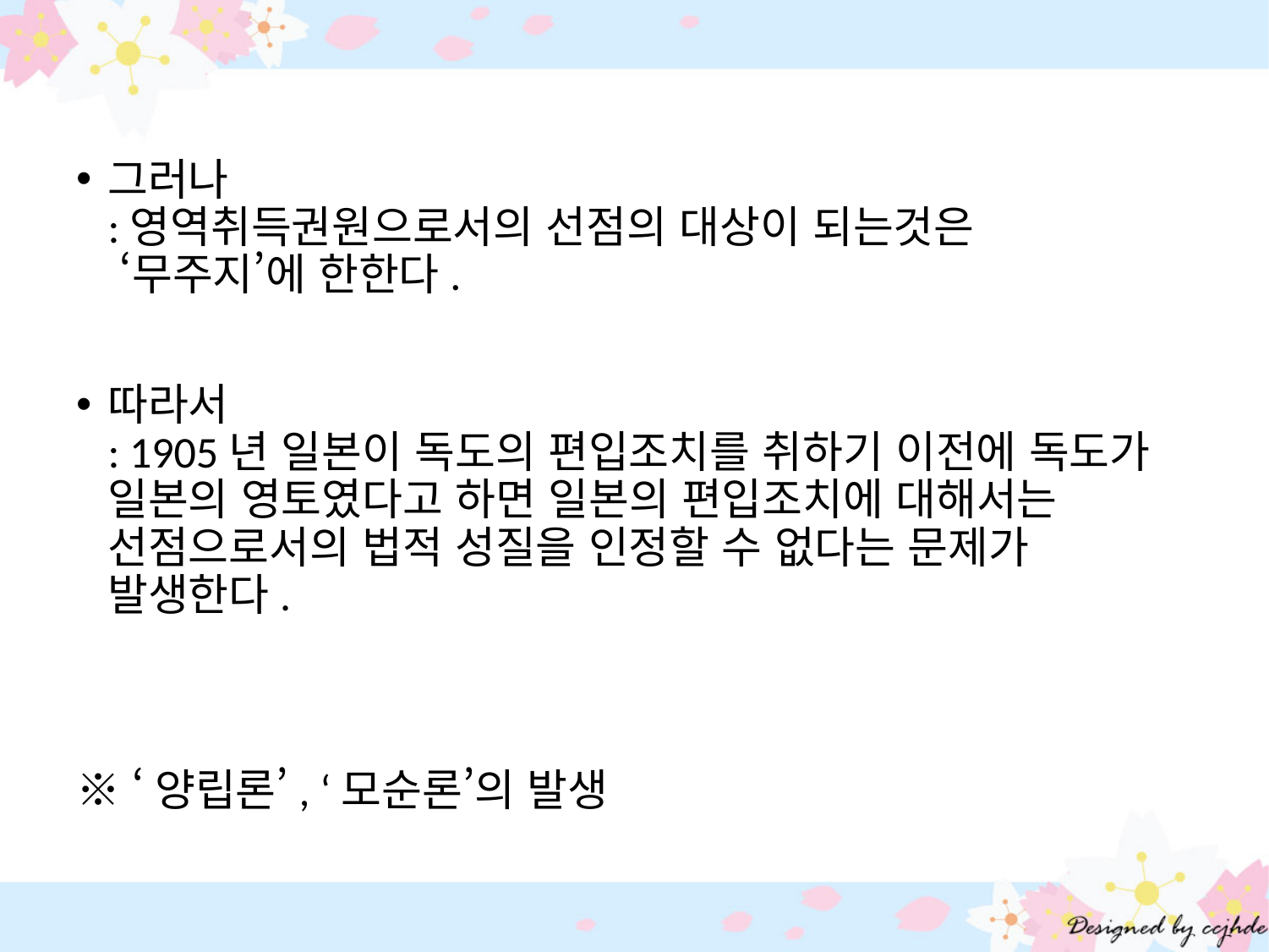

그러나
:영역취득권원으로서의 선점의 대상이 되는것은
 ‘무주지’에 한한다.

따라서
: 1905년 일본이 독도의 편입조치를 취하기 이전에 독도가 일본의 영토였다고 하면 일본의 편입조치에 대해서는 선점으로서의 법적 성질을 인정할 수 없다는 문제가 발생한다.

※ ‘양립론’, ‘모순론’의 발생